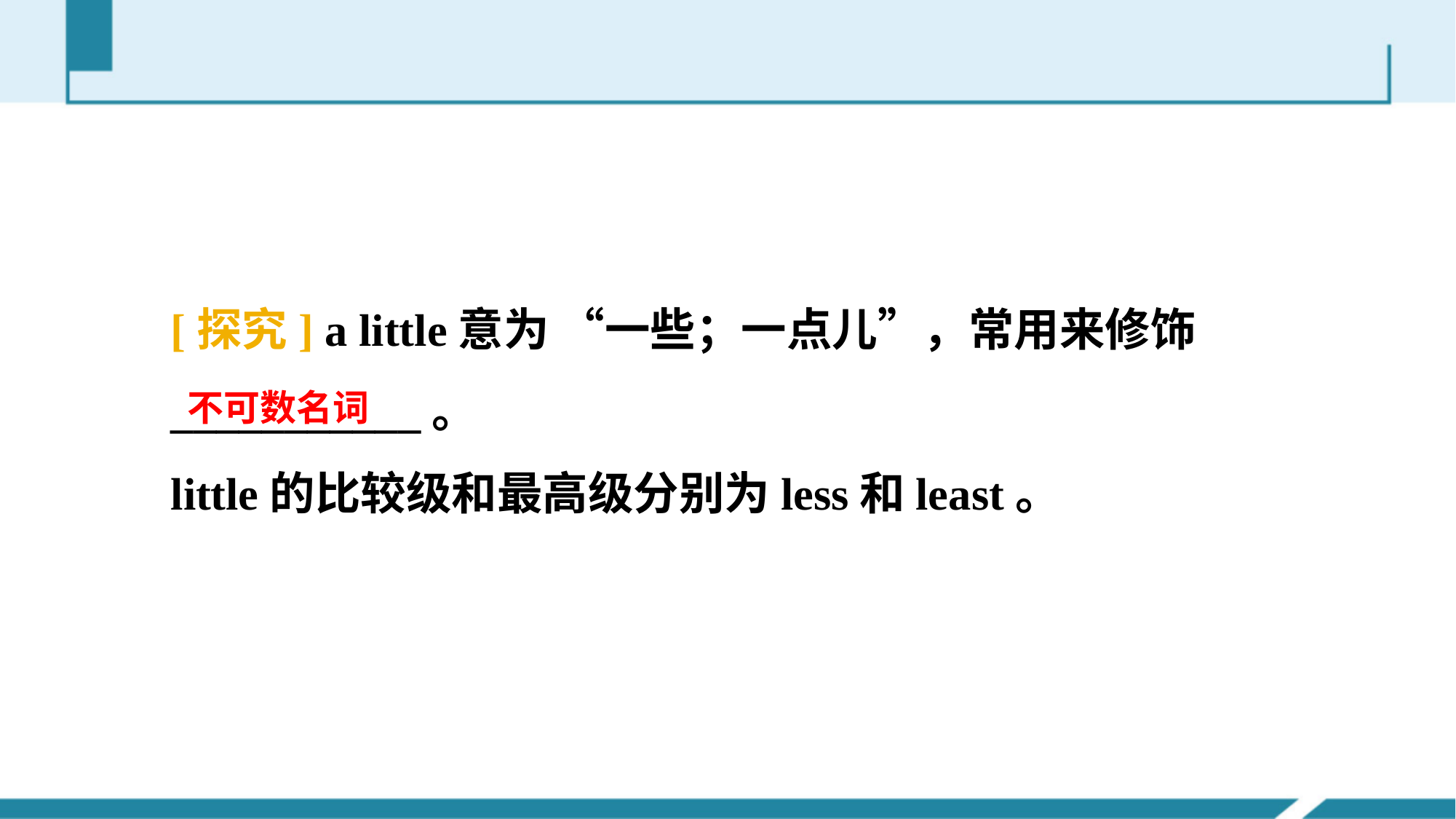

[探究] a little意为 “一些；一点儿”，常用来修饰
 ___________。
 little的比较级和最高级分别为less和least。
不可数名词